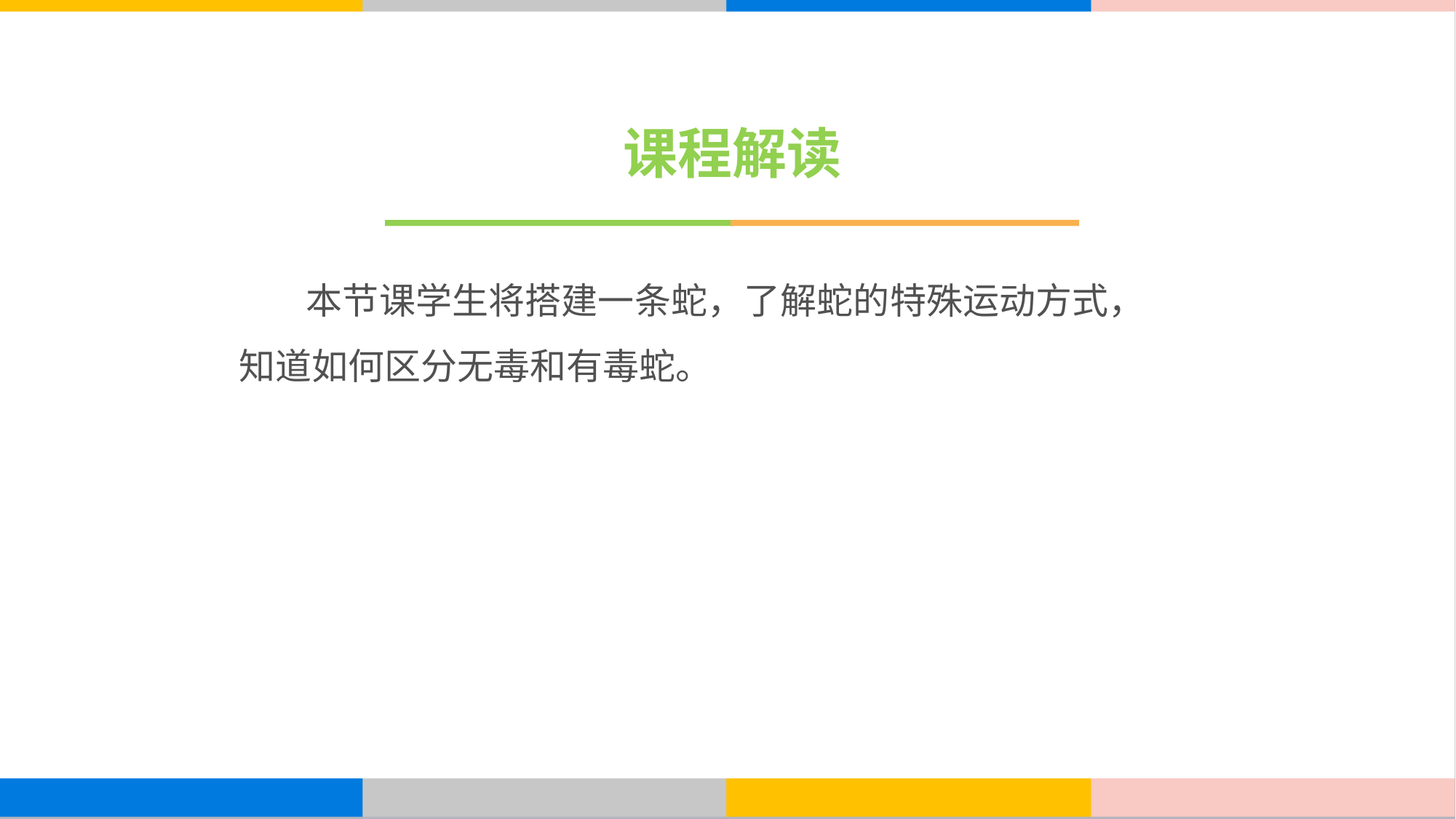

# 课程解读
       本节课学生将搭建一条蛇，了解蛇的特殊运动方式，	知道如何区分无毒和有毒蛇。